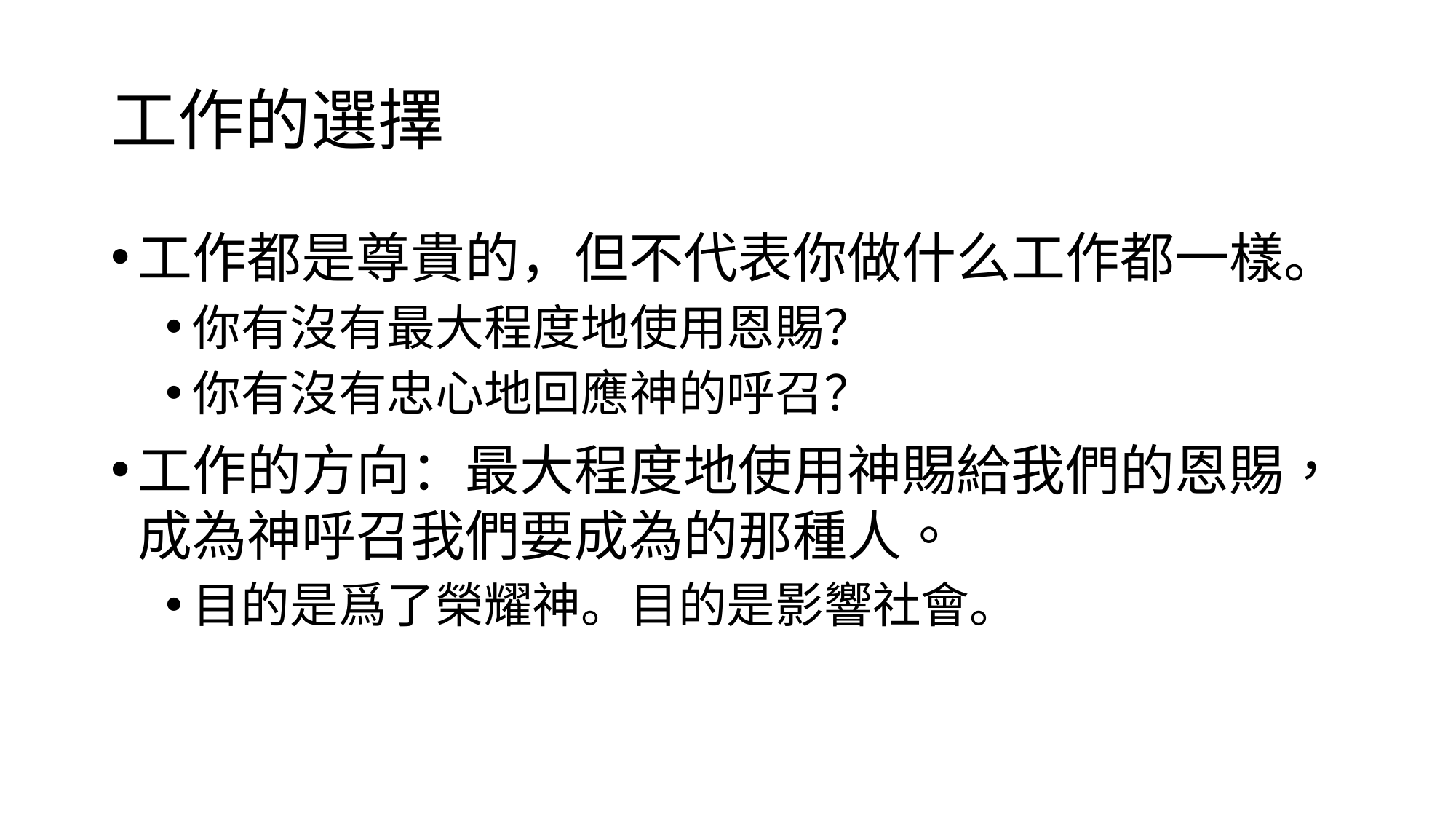

# 工作的選擇
工作都是尊貴的，但不代表你做什么工作都一樣。
你有沒有最大程度地使用恩賜？
你有沒有忠心地回應神的呼召？
工作的方向：最大程度地使用神賜給我們的恩賜，成為神呼召我們要成為的那種人。
目的是爲了榮耀神。目的是影響社會。